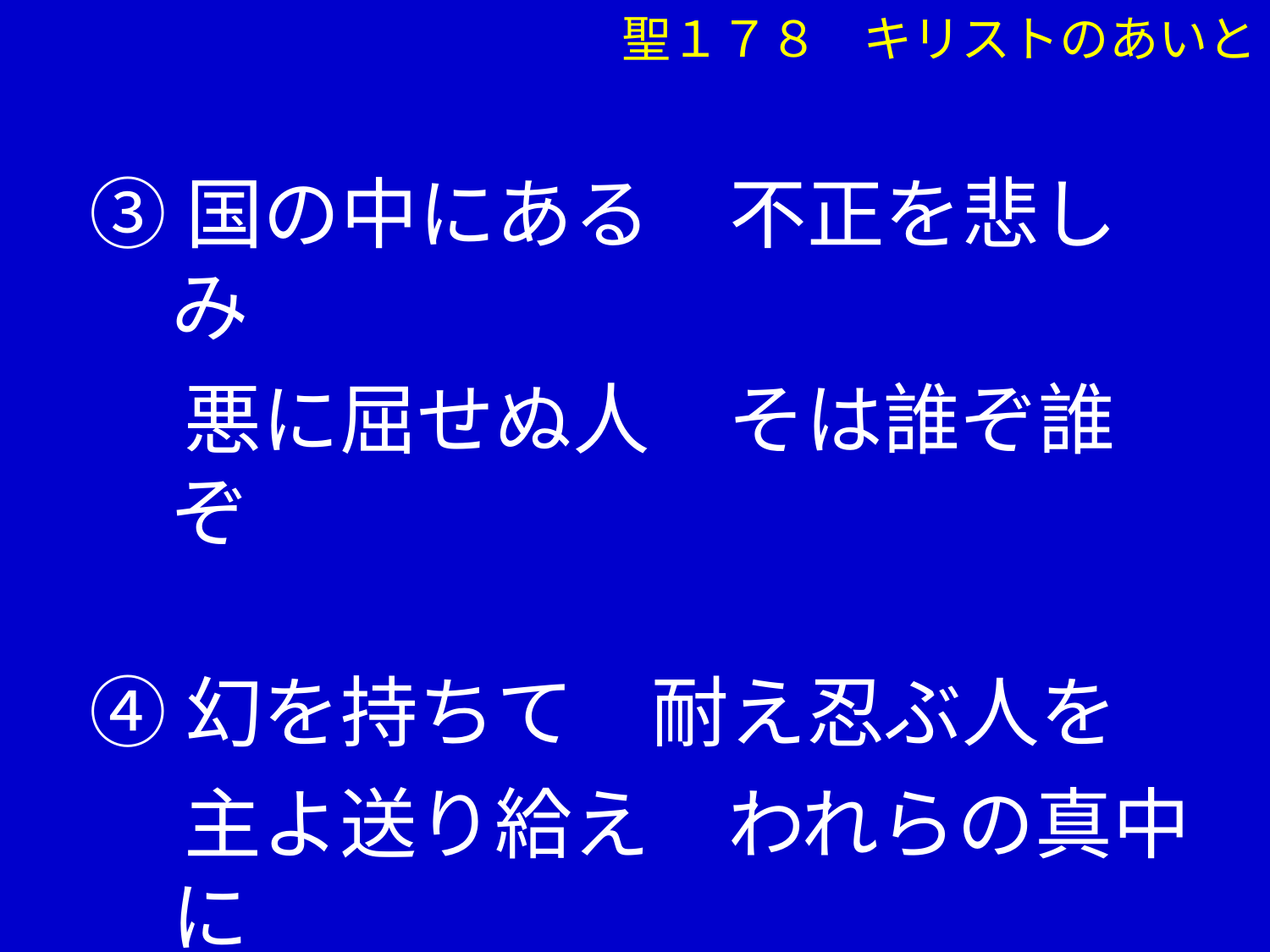

聖１７８    キリストのあいと
③国の中にある　不正を悲しみ
　 悪に屈せぬ人　そは誰ぞ誰ぞ

④幻を持ちて　耐え忍ぶ人を
　 主よ送り給え　われらの真中に